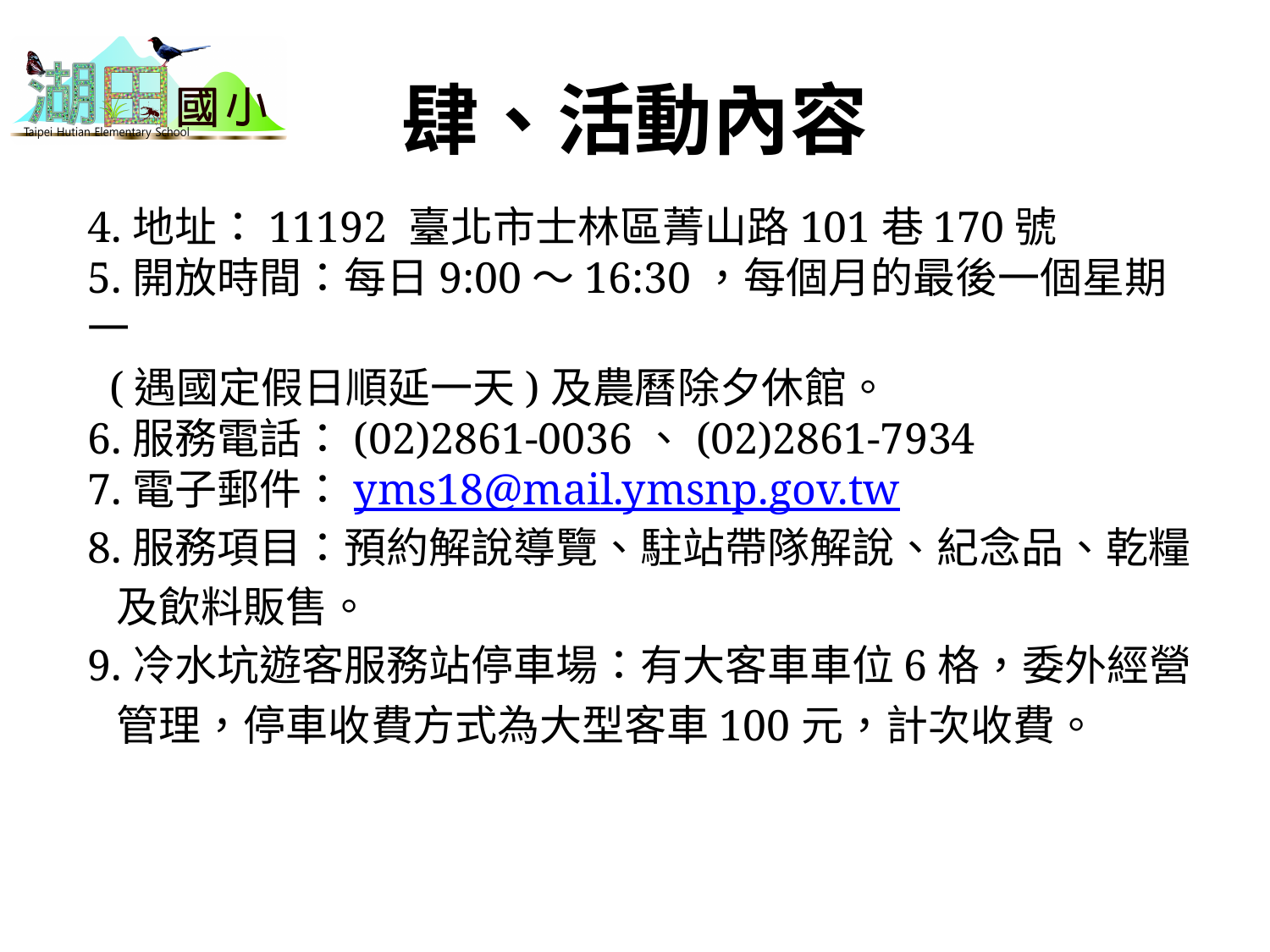

# 肆、活動內容
4.地址：11192 臺北市士林區菁山路101巷170號
5.開放時間：每日9:00～16:30，每個月的最後一個星期一
  (遇國定假日順延一天)及農曆除夕休館。
6.服務電話：(02)2861-0036、(02)2861-7934
7.電子郵件：yms18@mail.ymsnp.gov.tw
8.服務項目：預約解說導覽、駐站帶隊解說、紀念品、乾糧
  及飲料販售。
9.冷水坑遊客服務站停車場：有大客車車位6格，委外經營
  管理，停車收費方式為大型客車100元，計次收費。